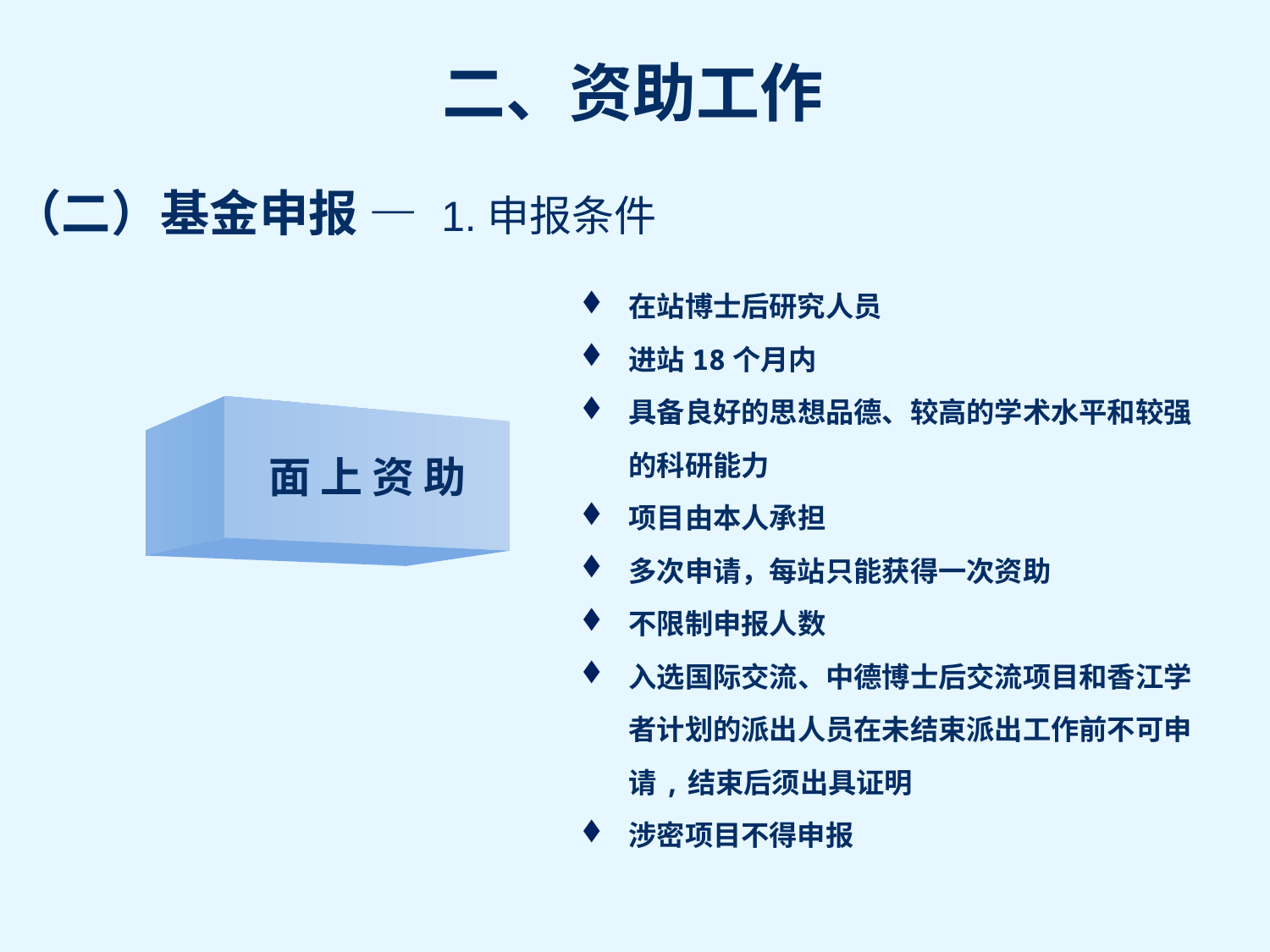

（二）基金申报 — 1.申报条件
在站博士后研究人员
进站18个月内
具备良好的思想品德、较高的学术水平和较强的科研能力
项目由本人承担
多次申请，每站只能获得一次资助
不限制申报人数
入选国际交流、中德博士后交流项目和香江学者计划的派出人员在未结束派出工作前不可申请,结束后须出具证明
涉密项目不得申报

面 上 资 助